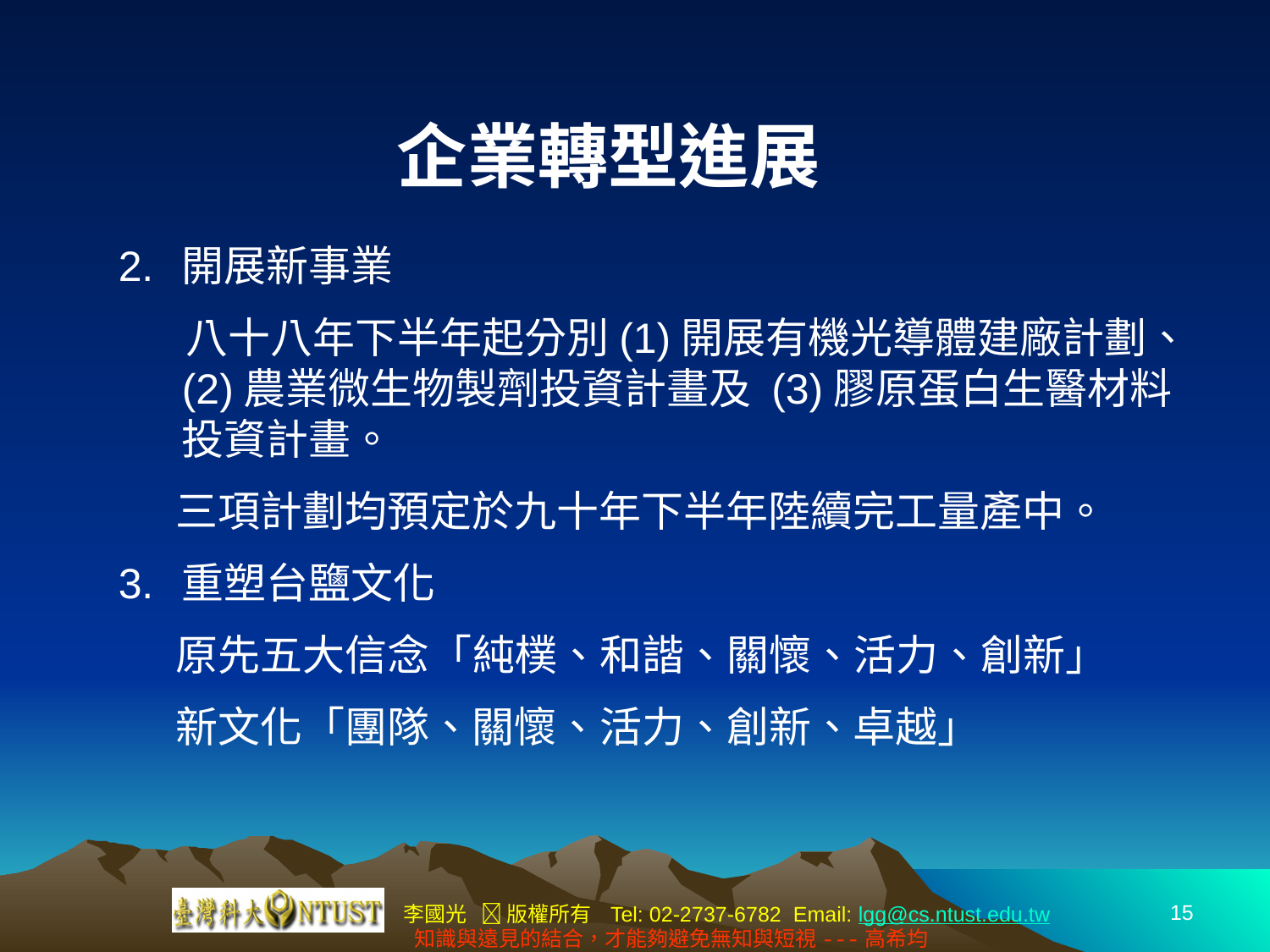

企業轉型進展
開展新事業
      八十八年下半年起分別(1)開展有機光導體建廠計劃、(2)農業微生物製劑投資計畫及 (3)膠原蛋白生醫材料投資計畫。
     三項計劃均預定於九十年下半年陸續完工量產中。
重塑台鹽文化
     原先五大信念「純樸、和諧、關懷、活力、創新」
     新文化「團隊、關懷、活力、創新、卓越」
15